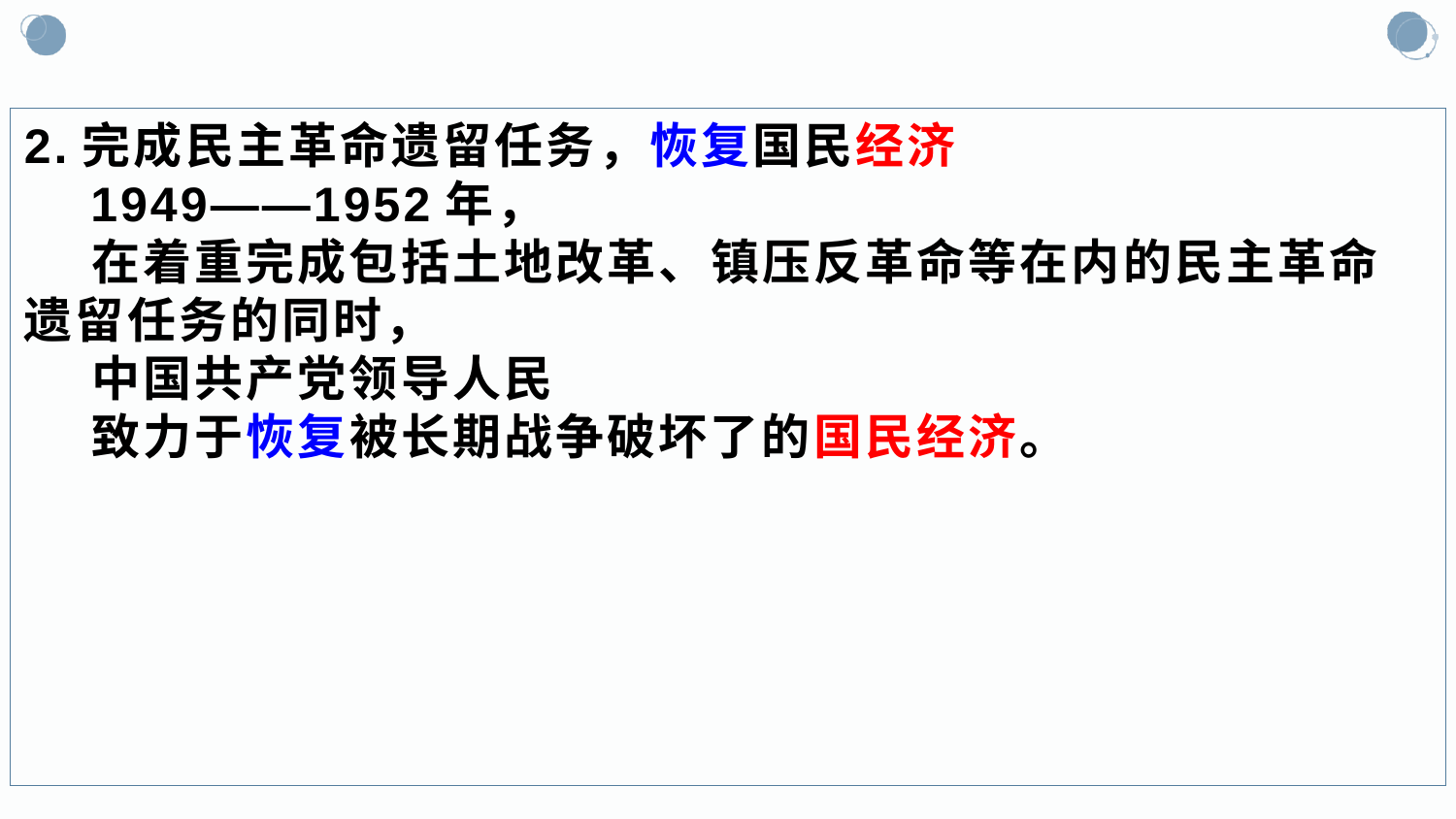

2.完成民主革命遗留任务，恢复国民经济
    1949——1952年，
    在着重完成包括土地改革、镇压反革命等在内的民主革命遗留任务的同时，
    中国共产党领导人民
    致力于恢复被长期战争破坏了的国民经济。